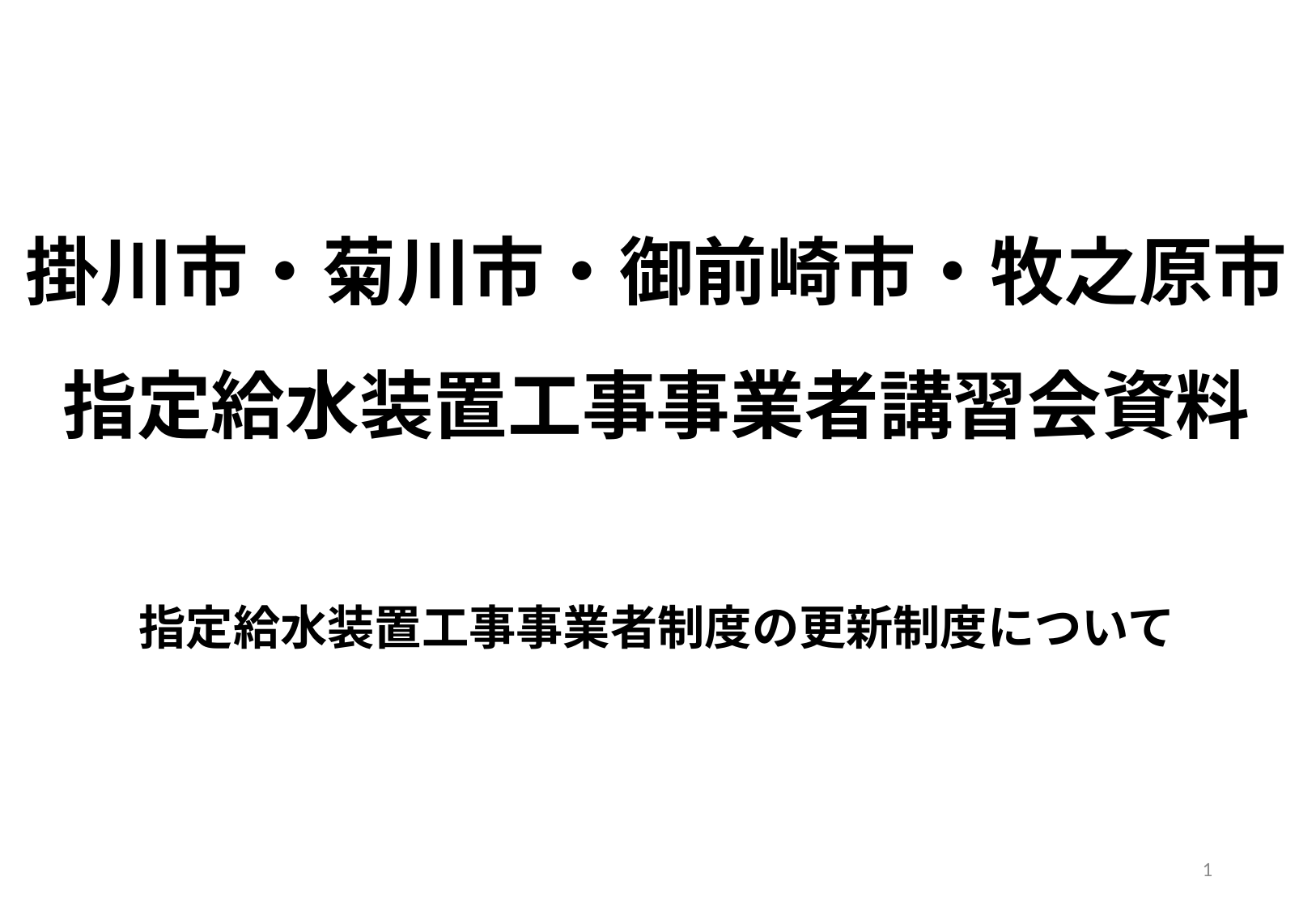

# 掛川市・菊川市・御前崎市・牧之原市 指定給水装置工事事業者講習会資料
指定給水装置工事事業者制度の更新制度について
1